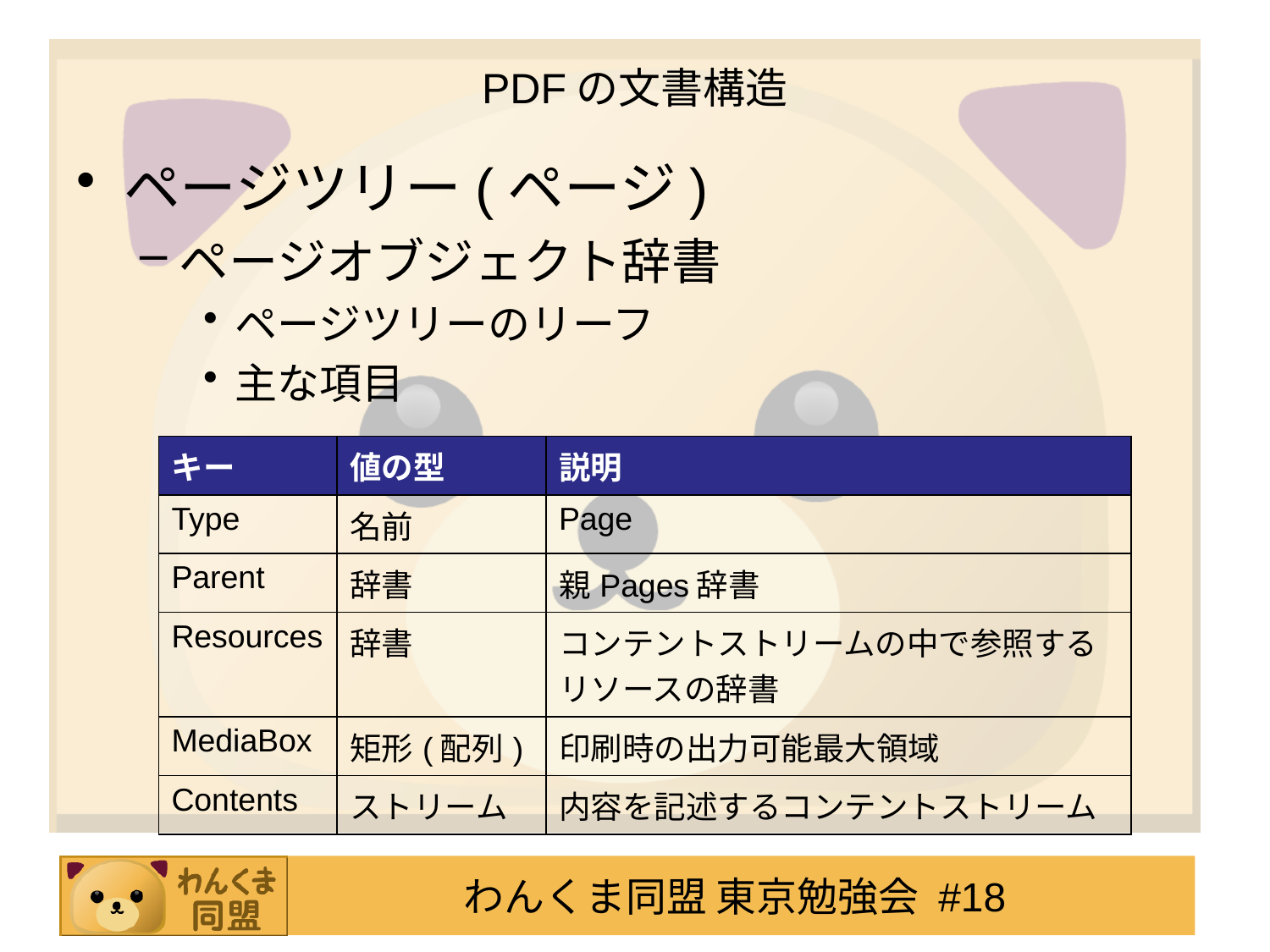

# PDFの文書構造
ページツリー(ページ)
ページオブジェクト辞書
ページツリーのリーフ
主な項目

| キー | 値の型 | 説明 |
| --- | --- | --- |
| Type | 名前 | Page |
| Parent | 辞書 | 親Pages辞書 |
| Resources | 辞書 | コンテントストリームの中で参照するリソースの辞書 |
| MediaBox | 矩形(配列) | 印刷時の出力可能最大領域 |
| Contents | ストリーム | 内容を記述するコンテントストリーム |